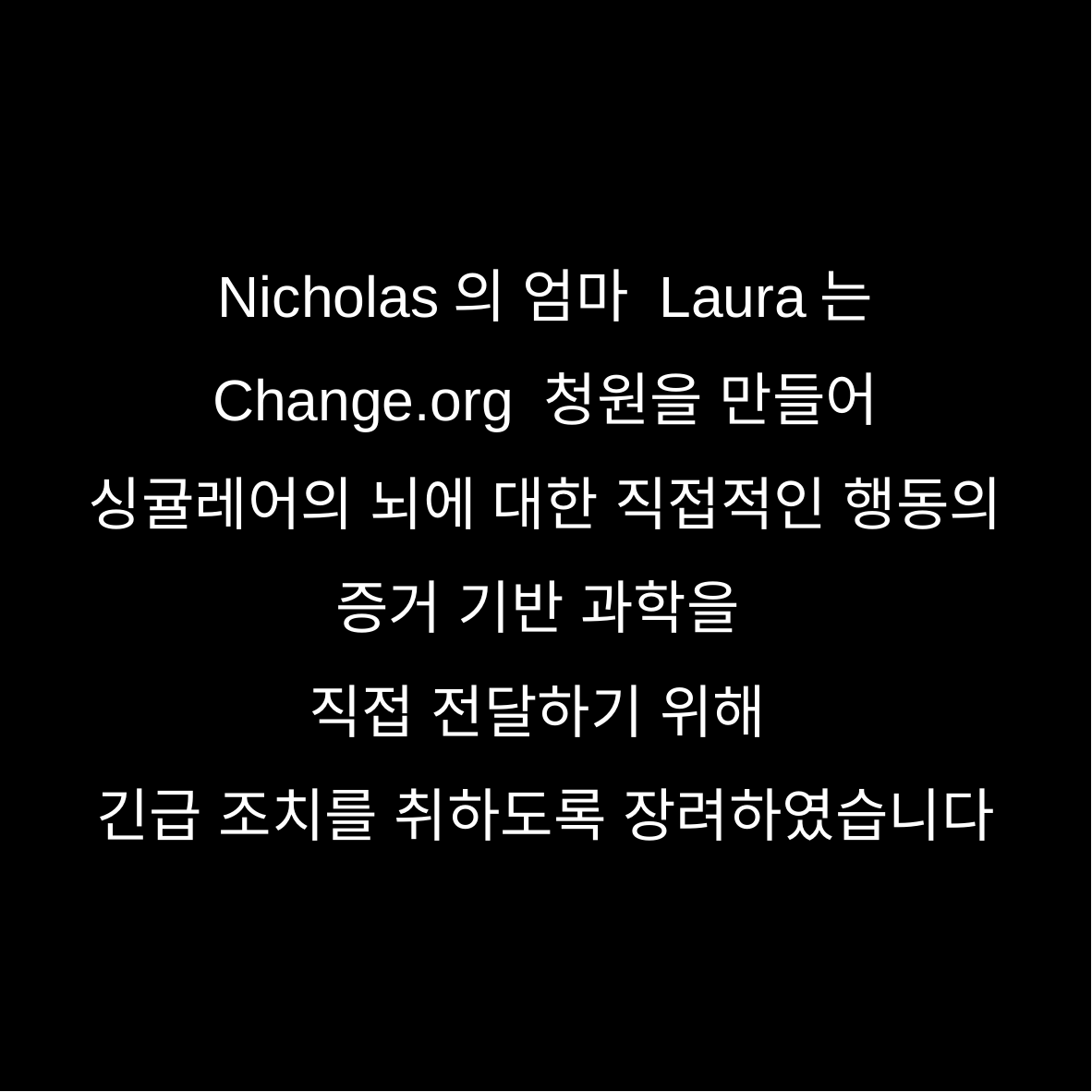

Nicholas의 엄마 Laura는
Change.org 청원을 만들어
싱귤레어의 뇌에 대한 직접적인 행동의
증거 기반 과학을
직접 전달하기 위해
긴급 조치를 취하도록 장려하였습니다